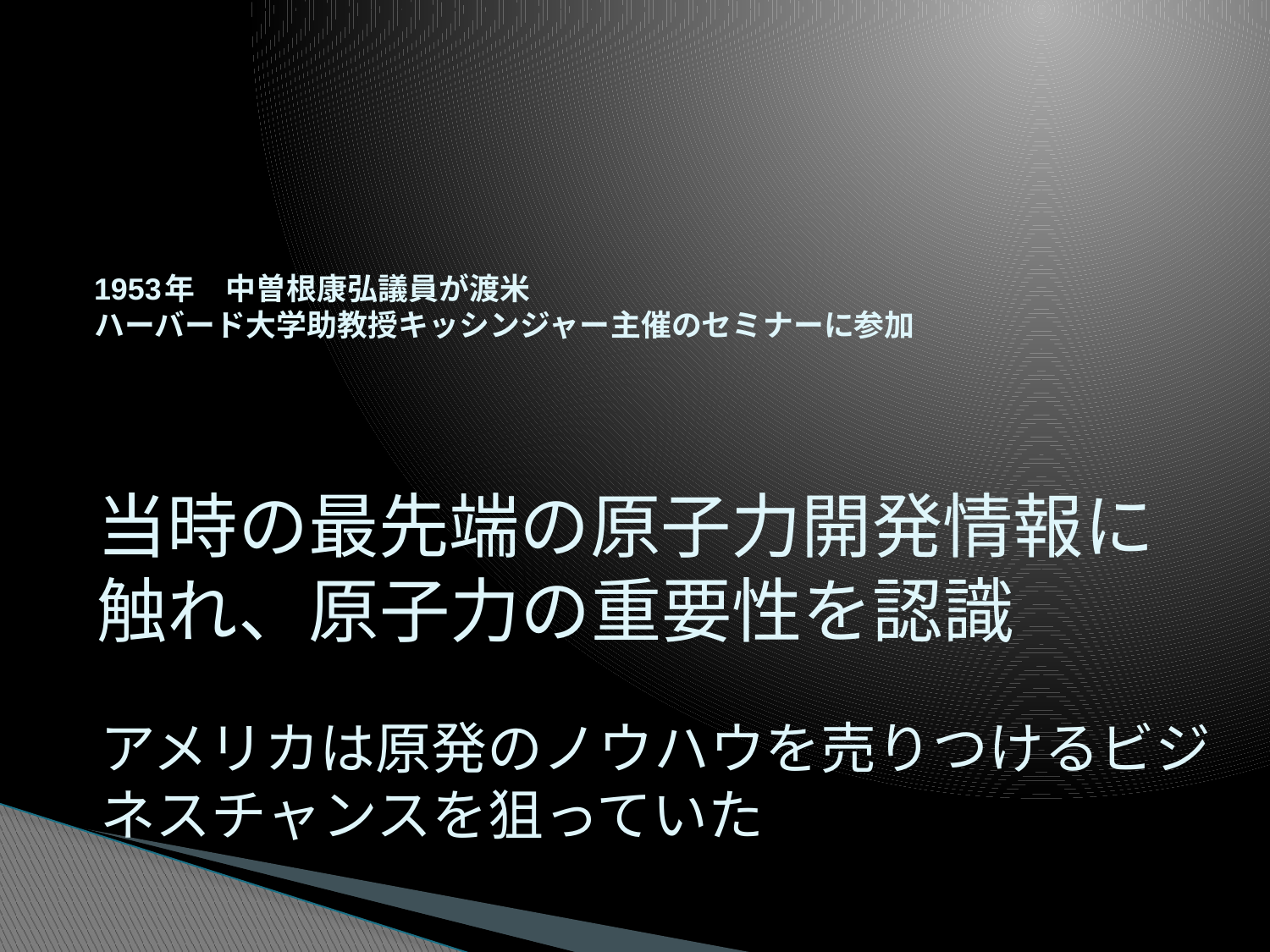

# 1953年　中曽根康弘議員が渡米 ハーバード大学助教授キッシンジャー主催のセミナーに参加
当時の最先端の原子力開発情報に触れ、原子力の重要性を認識
アメリカは原発のノウハウを売りつけるビジネスチャンスを狙っていた